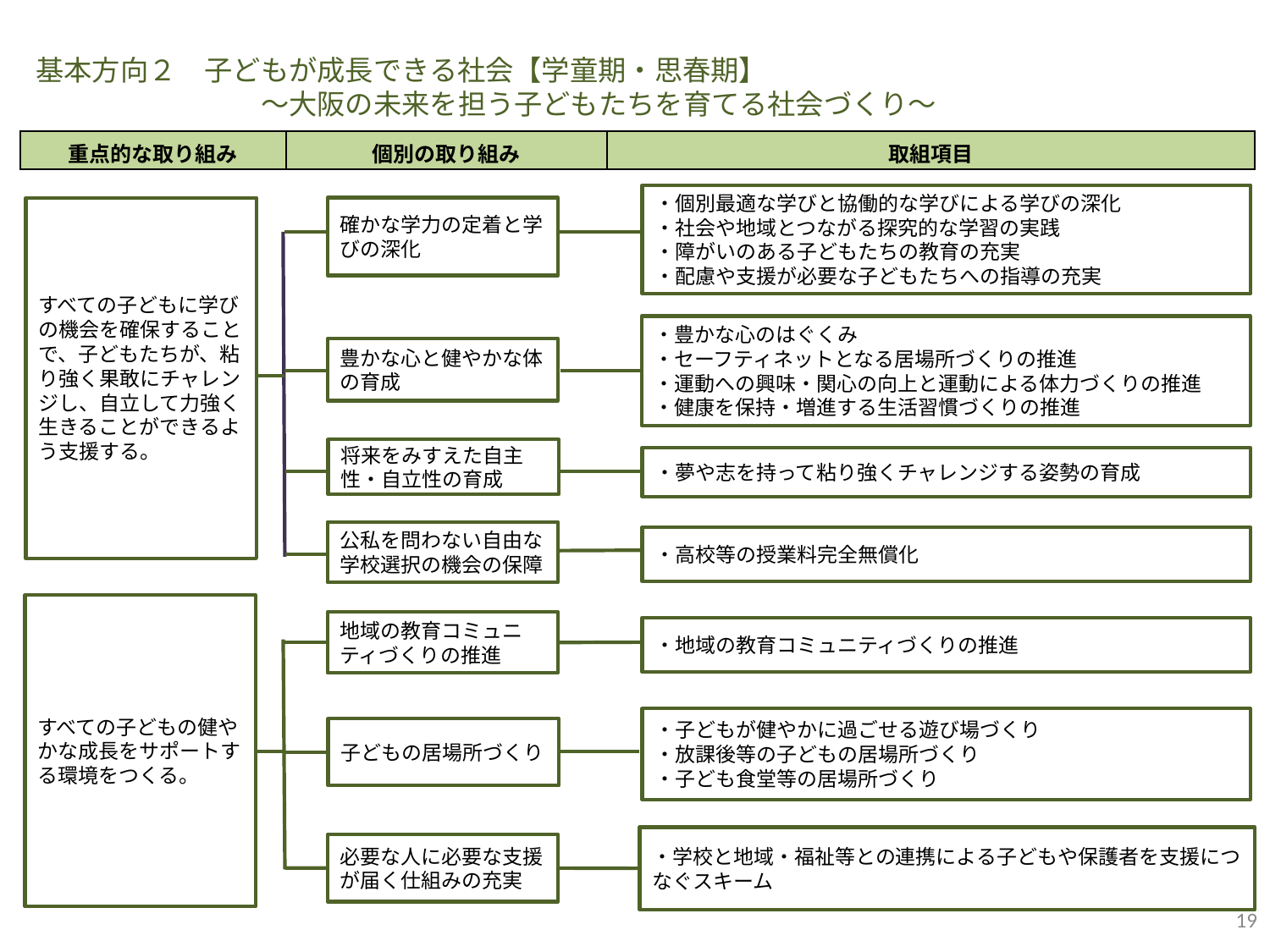

基本方向２　子どもが成長できる社会【学童期・思春期】
　　　　　　　　～大阪の未来を担う子どもたちを育てる社会づくり～
| 重点的な取り組み | 個別の取り組み | 取組項目 |
| --- | --- | --- |
・個別最適な学びと協働的な学びによる学びの深化
・社会や地域とつながる探究的な学習の実践
・障がいのある子どもたちの教育の充実
・配慮や支援が必要な子どもたちへの指導の充実
確かな学力の定着と学びの深化
すべての子どもに学びの機会を確保することで、子どもたちが、粘り強く果敢にチャレンジし、自立して力強く生きることができるよう支援する。
・豊かな心のはぐくみ
・セーフティネットとなる居場所づくりの推進
・運動への興味・関心の向上と運動による体力づくりの推進
・健康を保持・増進する生活習慣づくりの推進
豊かな心と健やかな体の育成
将来をみすえた自主性・自立性の育成
・夢や志を持って粘り強くチャレンジする姿勢の育成
公私を問わない自由な学校選択の機会の保障
・高校等の授業料完全無償化
すべての子どもの健やかな成長をサポートする環境をつくる。
地域の教育コミュニティづくりの推進
・地域の教育コミュニティづくりの推進
・子どもが健やかに過ごせる遊び場づくり
・放課後等の子どもの居場所づくり
・子ども食堂等の居場所づくり
子どもの居場所づくり
・学校と地域・福祉等との連携による子どもや保護者を支援につなぐスキーム
必要な人に必要な支援が届く仕組みの充実
19